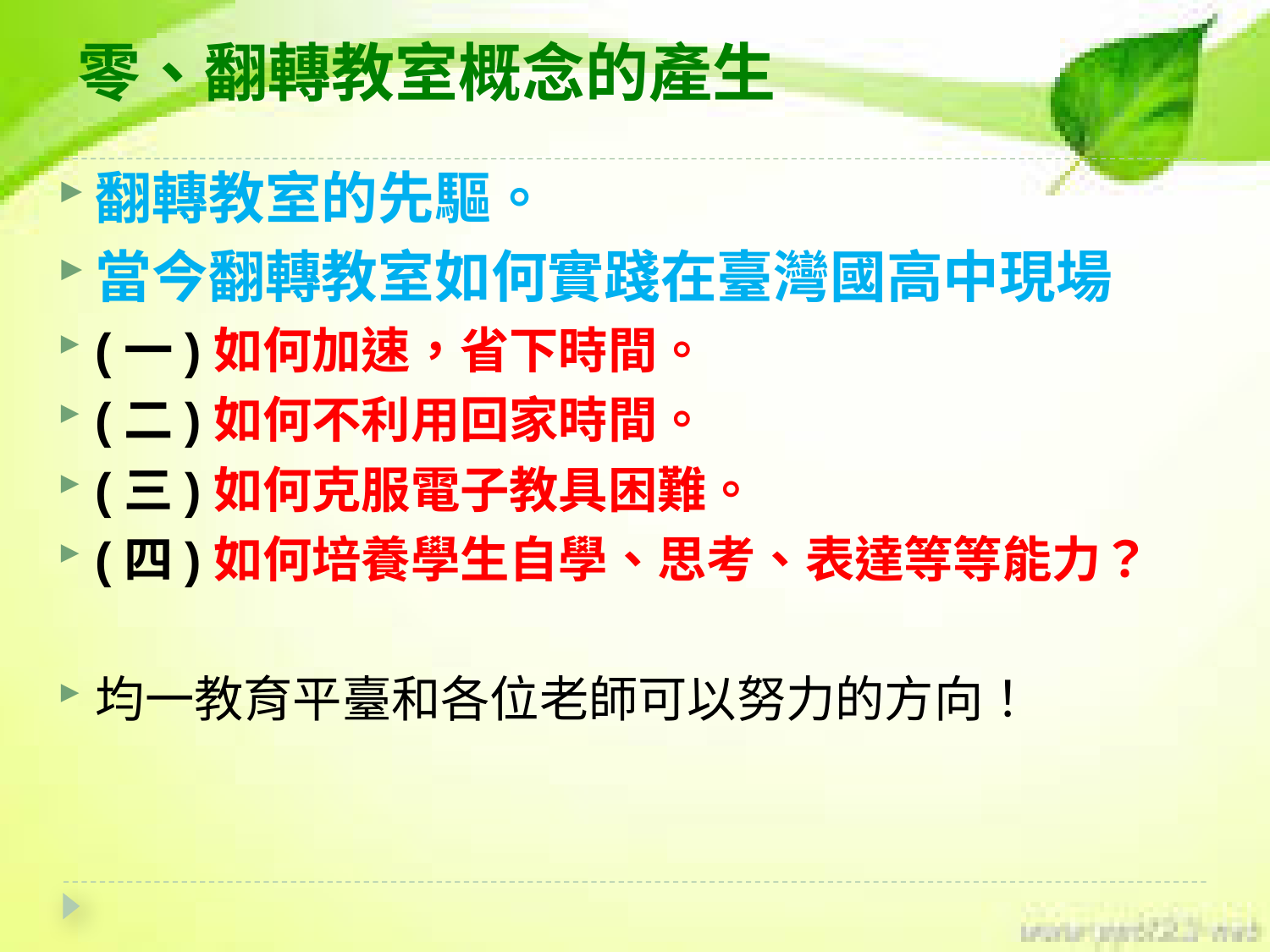

零、翻轉教室概念的產生

翻轉教室的先驅。
當今翻轉教室如何實踐在臺灣國高中現場
(一)如何加速，省下時間。
(二)如何不利用回家時間。
(三)如何克服電子教具困難。
(四)如何培養學生自學、思考、表達等等能力？

均一教育平臺和各位老師可以努力的方向！